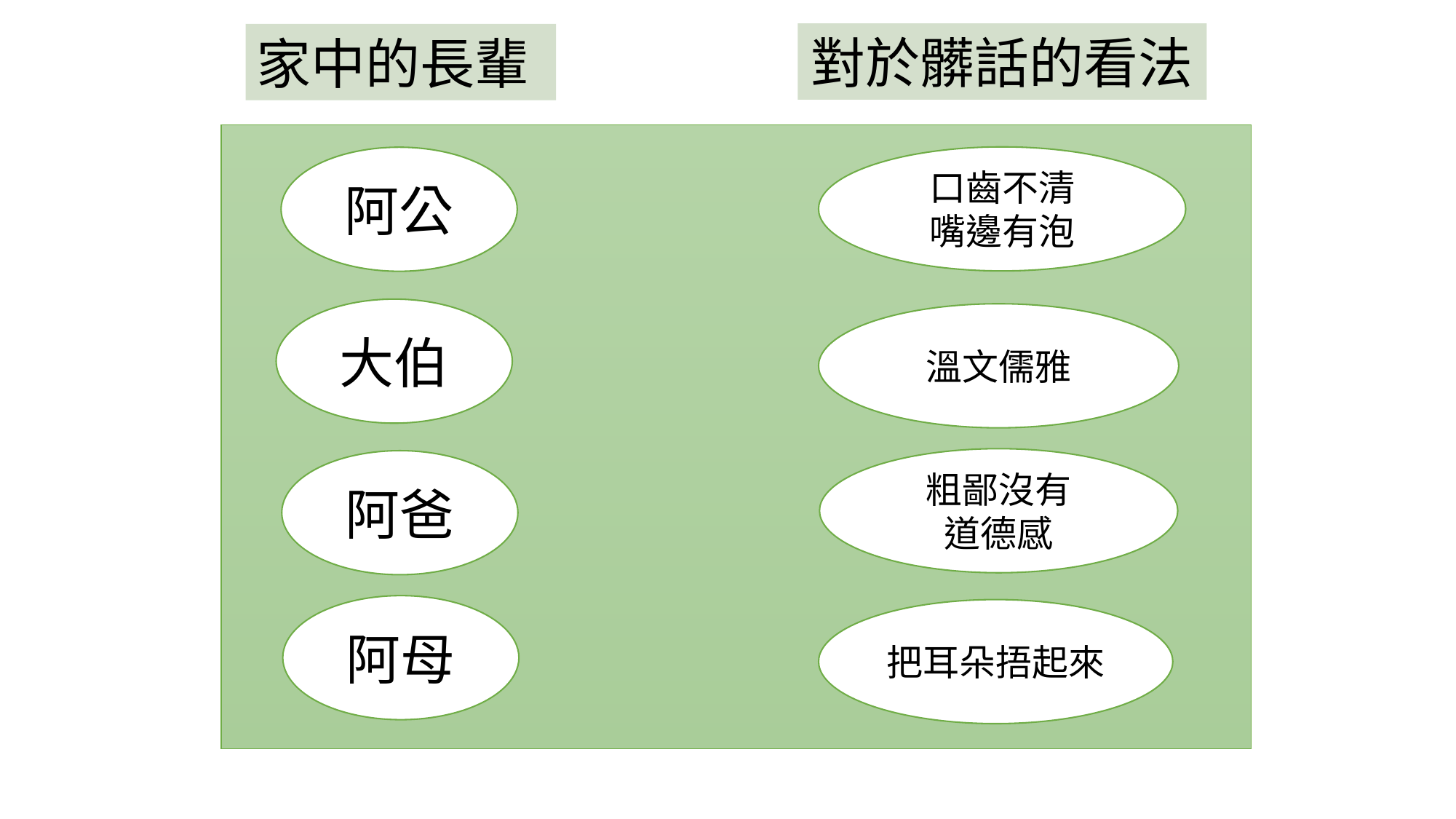

對於髒話的看法
家中的長輩

口齒不清
嘴邊有泡
阿公
大伯
溫文儒雅
粗鄙沒有
道德感
阿爸
阿母
把耳朵捂起來